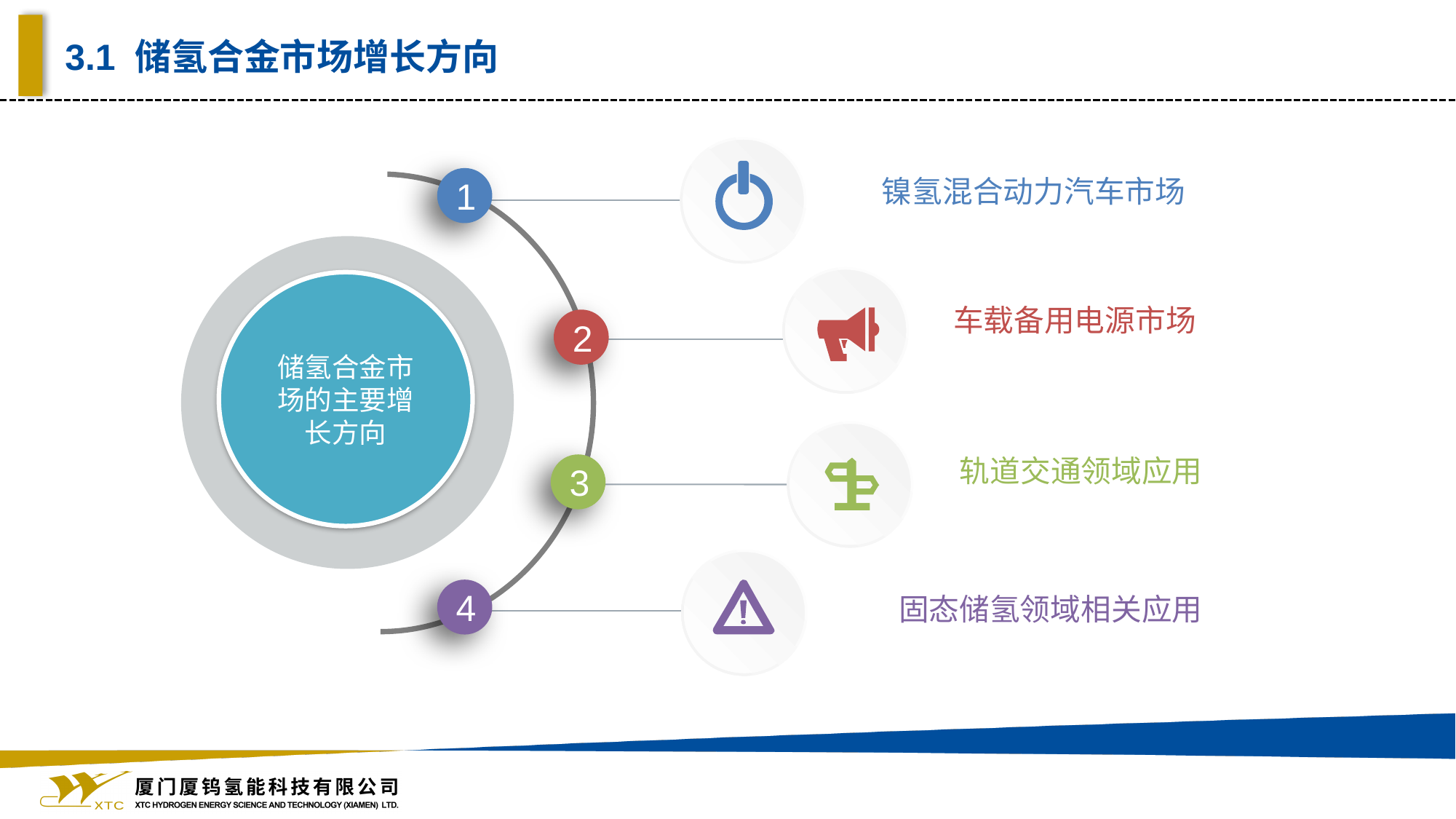

3.1 储氢合金市场增长方向

镍氢混合动力汽车市场
1

车载备用电源市场
2

轨道交通领域应用
3

4
固态储氢领域相关应用
储氢合金市场的主要增长方向